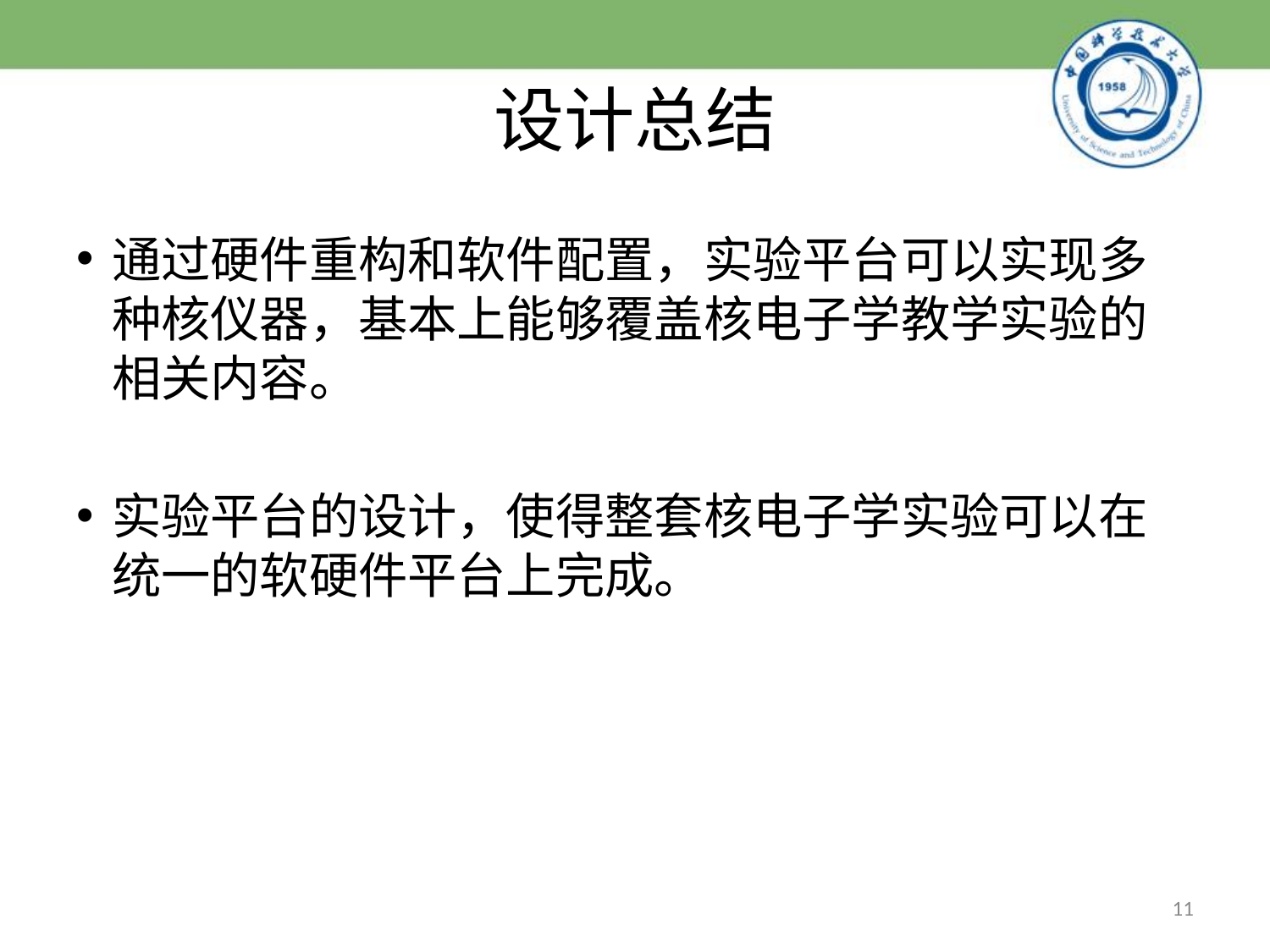

# 设计总结
通过硬件重构和软件配置，实验平台可以实现多种核仪器，基本上能够覆盖核电子学教学实验的相关内容。

实验平台的设计，使得整套核电子学实验可以在统一的软硬件平台上完成。
11